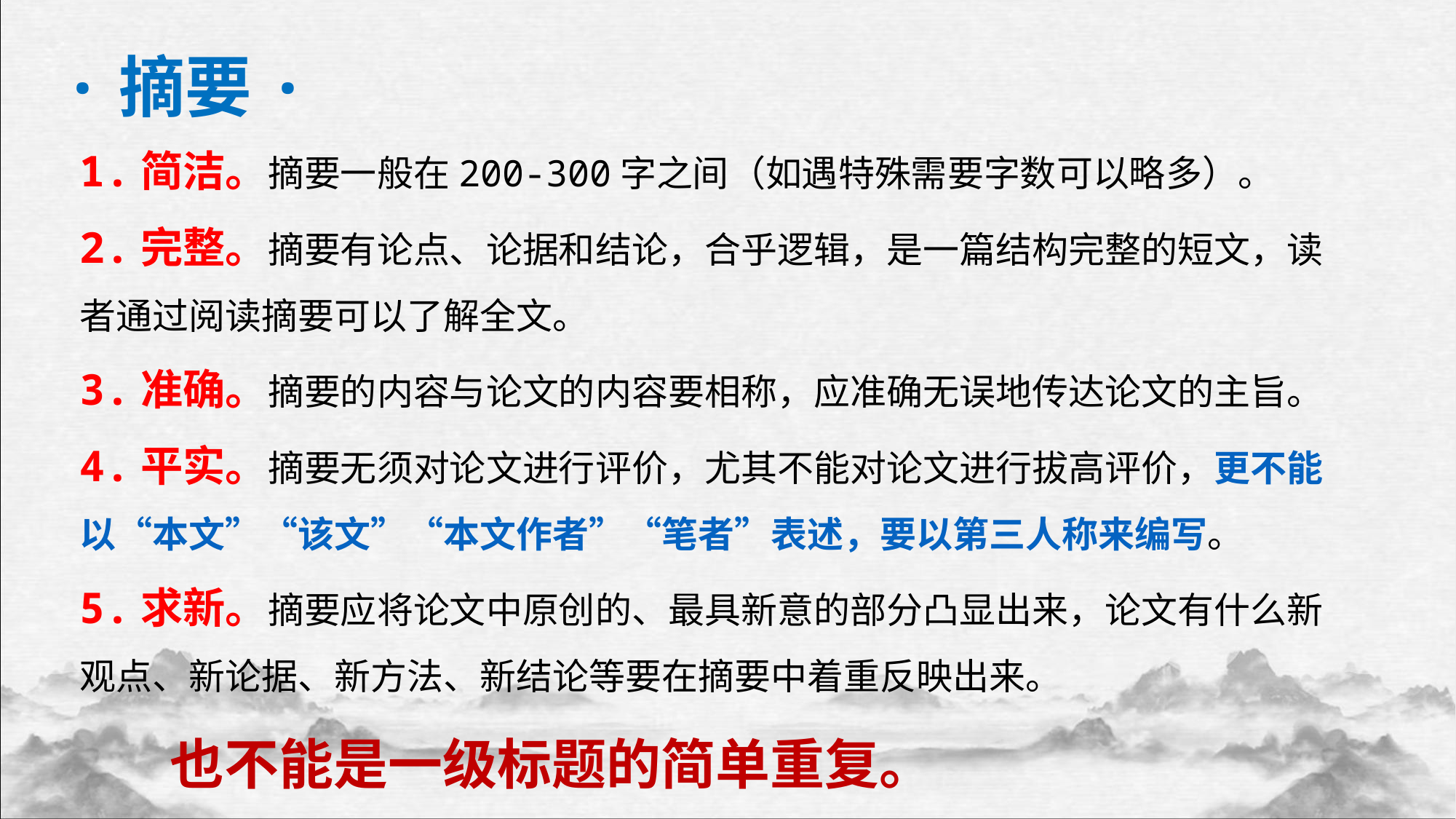

·摘要·
1.简洁。摘要一般在200-300字之间（如遇特殊需要字数可以略多）。
2.完整。摘要有论点、论据和结论，合乎逻辑，是一篇结构完整的短文，读者通过阅读摘要可以了解全文。
3.准确。摘要的内容与论文的内容要相称，应准确无误地传达论文的主旨。
4.平实。摘要无须对论文进行评价，尤其不能对论文进行拔高评价，更不能以“本文”“该文”“本文作者”“笔者”表述，要以第三人称来编写。
5.求新。摘要应将论文中原创的、最具新意的部分凸显出来，论文有什么新观点、新论据、新方法、新结论等要在摘要中着重反映出来。
          也不能是一级标题的简单重复。